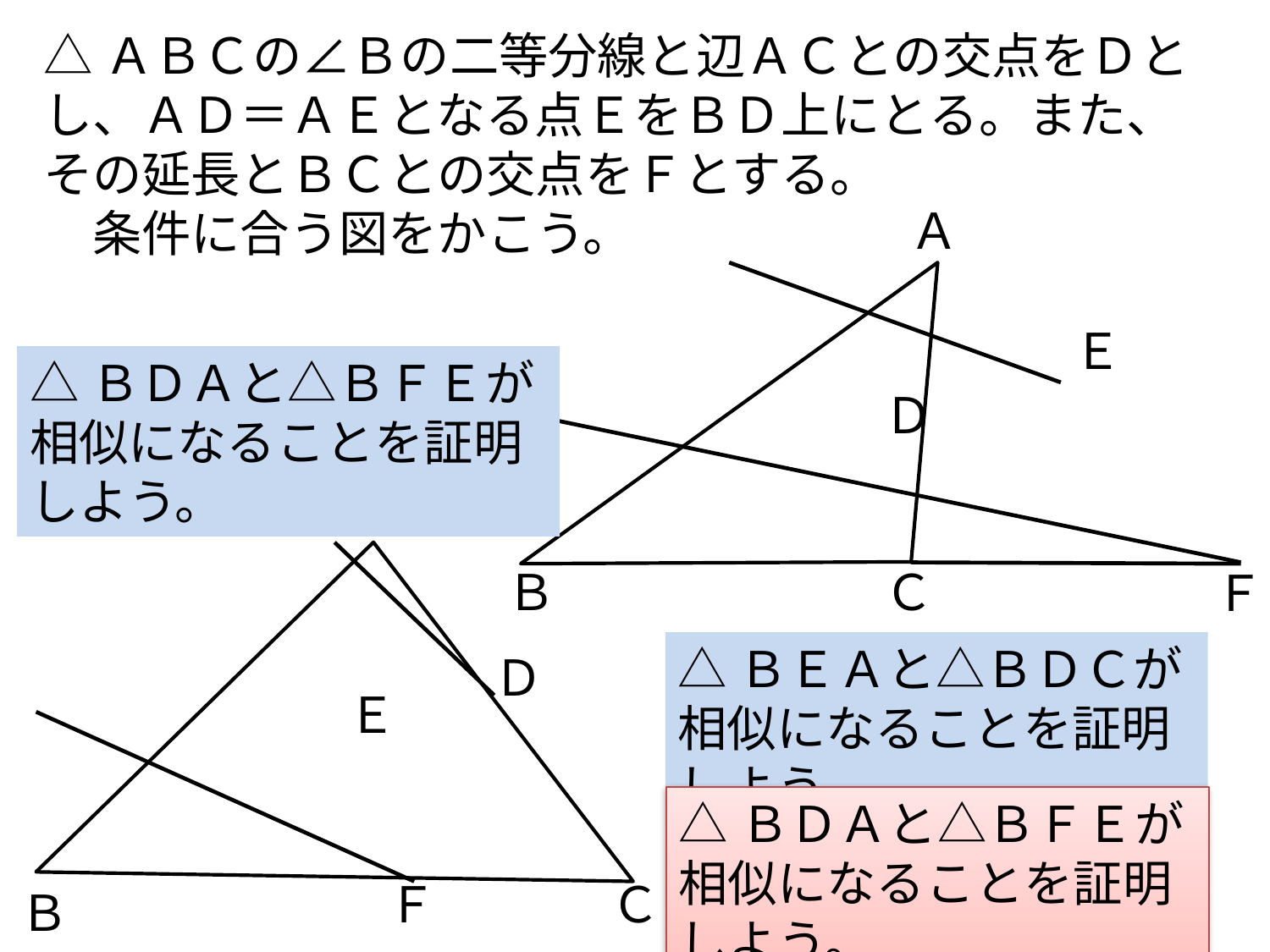

△ＡＢＣの∠Ｂの二等分線と辺ＡＣとの交点をＤとし、ＡＤ＝ＡＥとなる点ＥをＢＤ上にとる。また、その延長とＢＣとの交点をＦとする。
　条件に合う図をかこう。
Ａ

Ｅ
△ＢＤＡと△ＢＦＥが相似になることを証明しよう。
Ｄ
Ａ

Ｂ
Ｃ
Ｆ
△ＢＥＡと△ＢＤＣが相似になることを証明しよう。
Ｄ
Ｅ
△ＢＤＡと△ＢＦＥが相似になることを証明しよう。
Ｆ
Ｃ
Ｂ